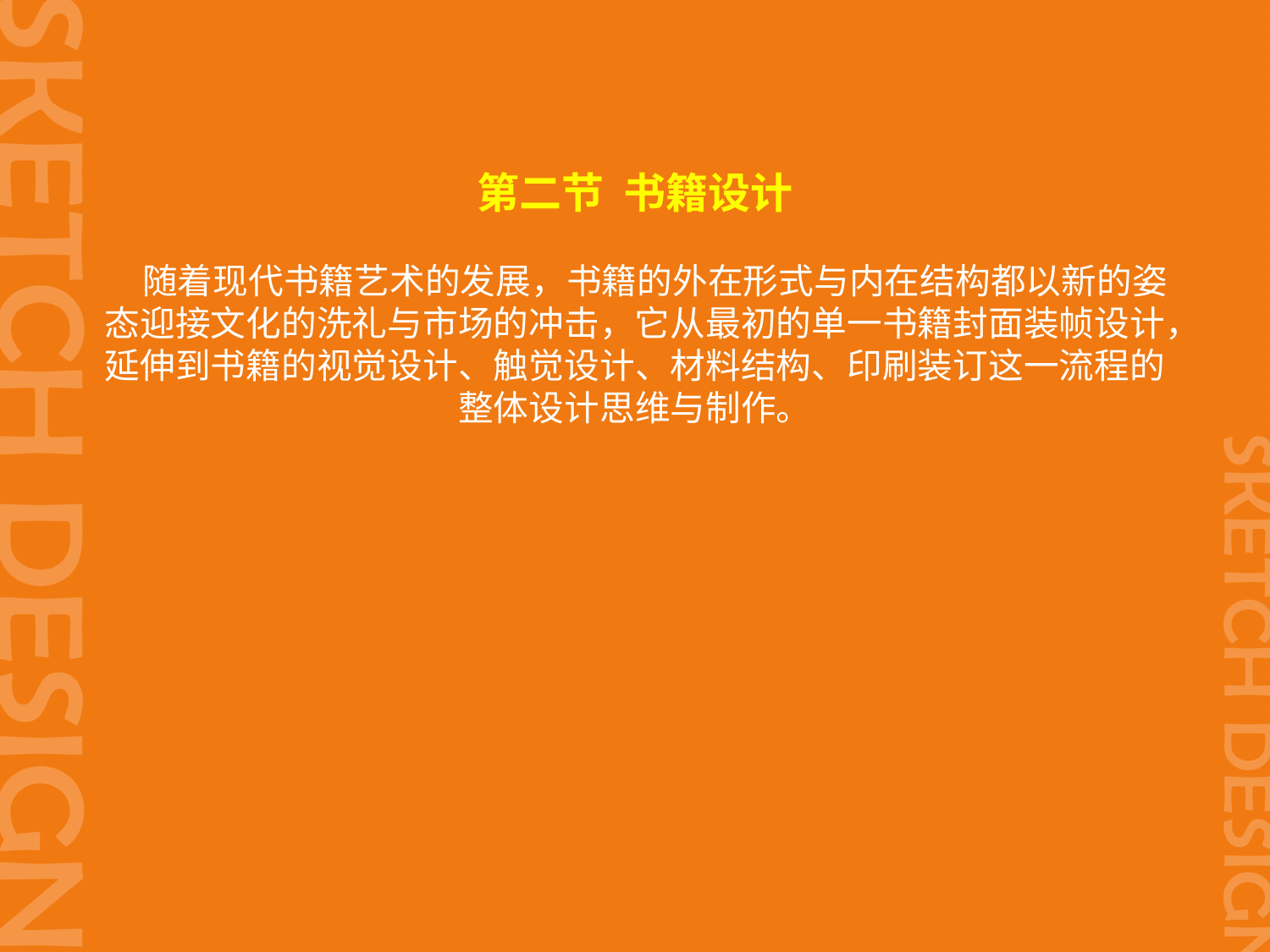

第二节  书籍设计
    随着现代书籍艺术的发展，书籍的外在形式与内在结构都以新的姿态迎接文化的洗礼与市场的冲击，它从最初的单一书籍封面装帧设计，延伸到书籍的视觉设计、触觉设计、材料结构、印刷装订这一流程的整体设计思维与制作。